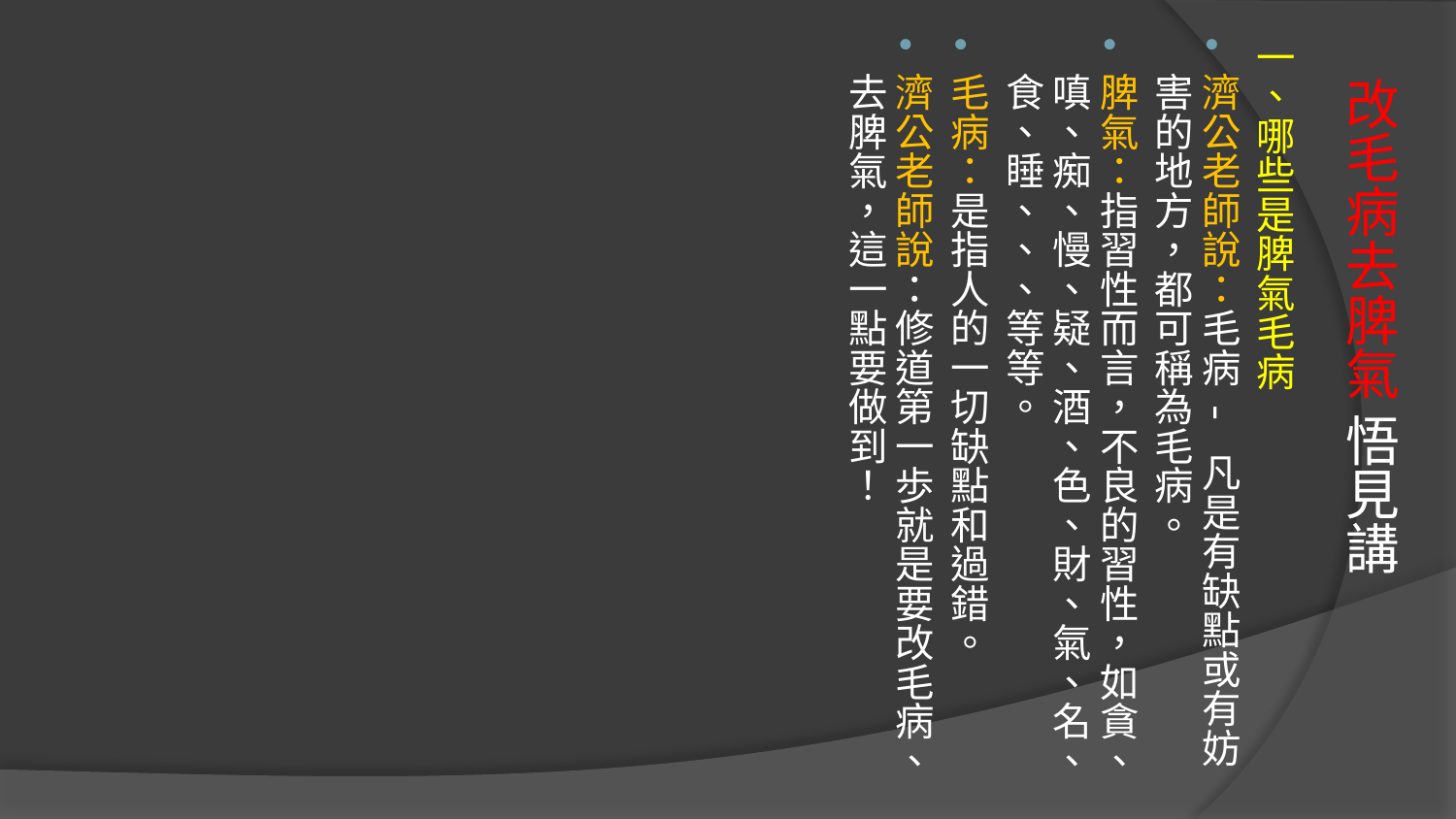

一、哪些是脾氣毛病
濟公老師說：毛病 - 凡是有缺點或有妨害的地方，都可稱為毛病。
脾氣：指習性而言，不良的習性，如貪、嗔、痴、慢、疑、酒、色、財、氣、名、食、睡、、、等等。
毛病：是指人的一切缺點和過錯。
濟公老師說：修道第一歩就是要改毛病、去脾氣，這一點要做到！

# 改毛病去脾氣 悟見講